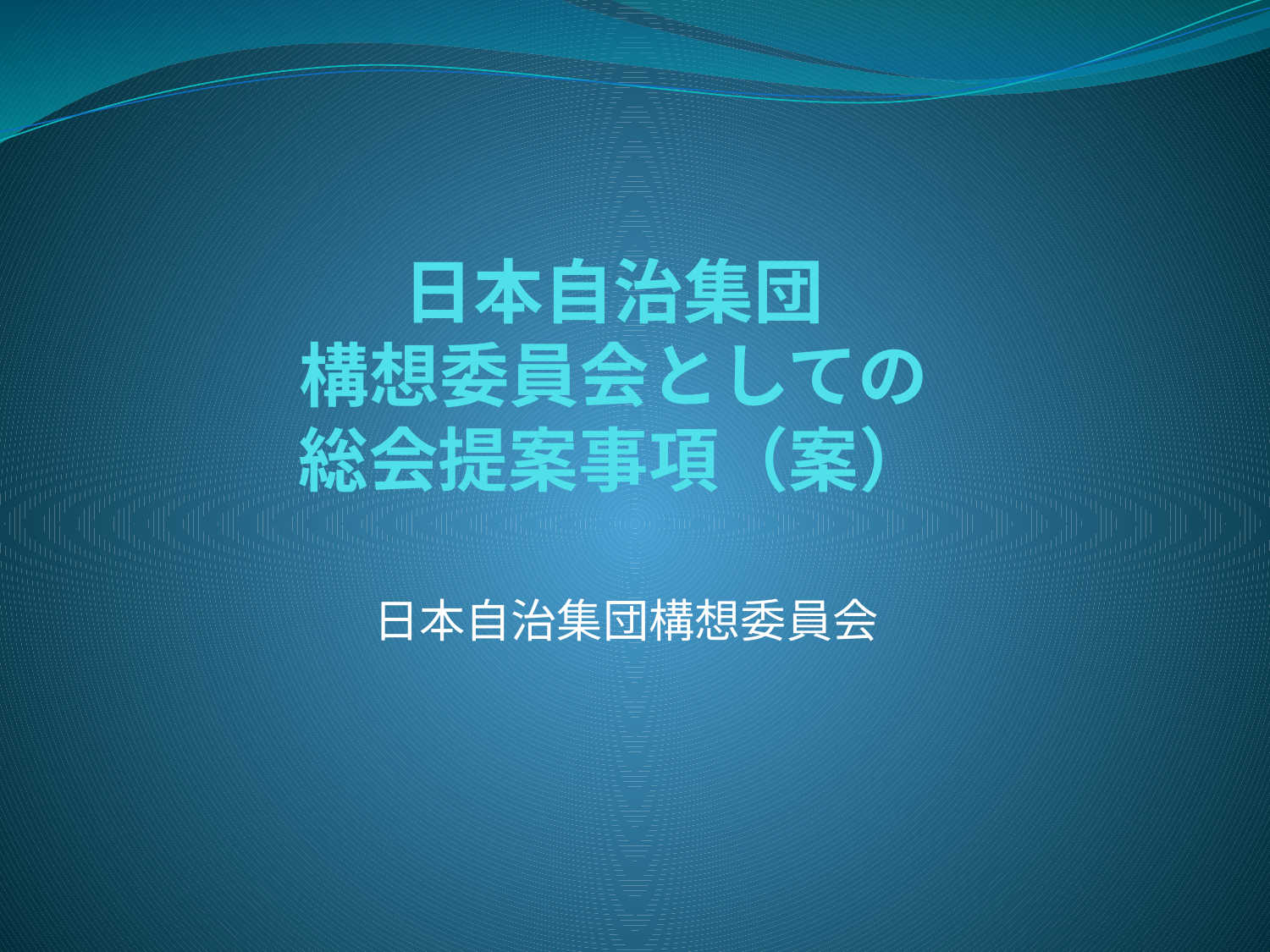

# 日本自治集団 構想委員会としての 総会提案事項（案）
日本自治集団構想委員会